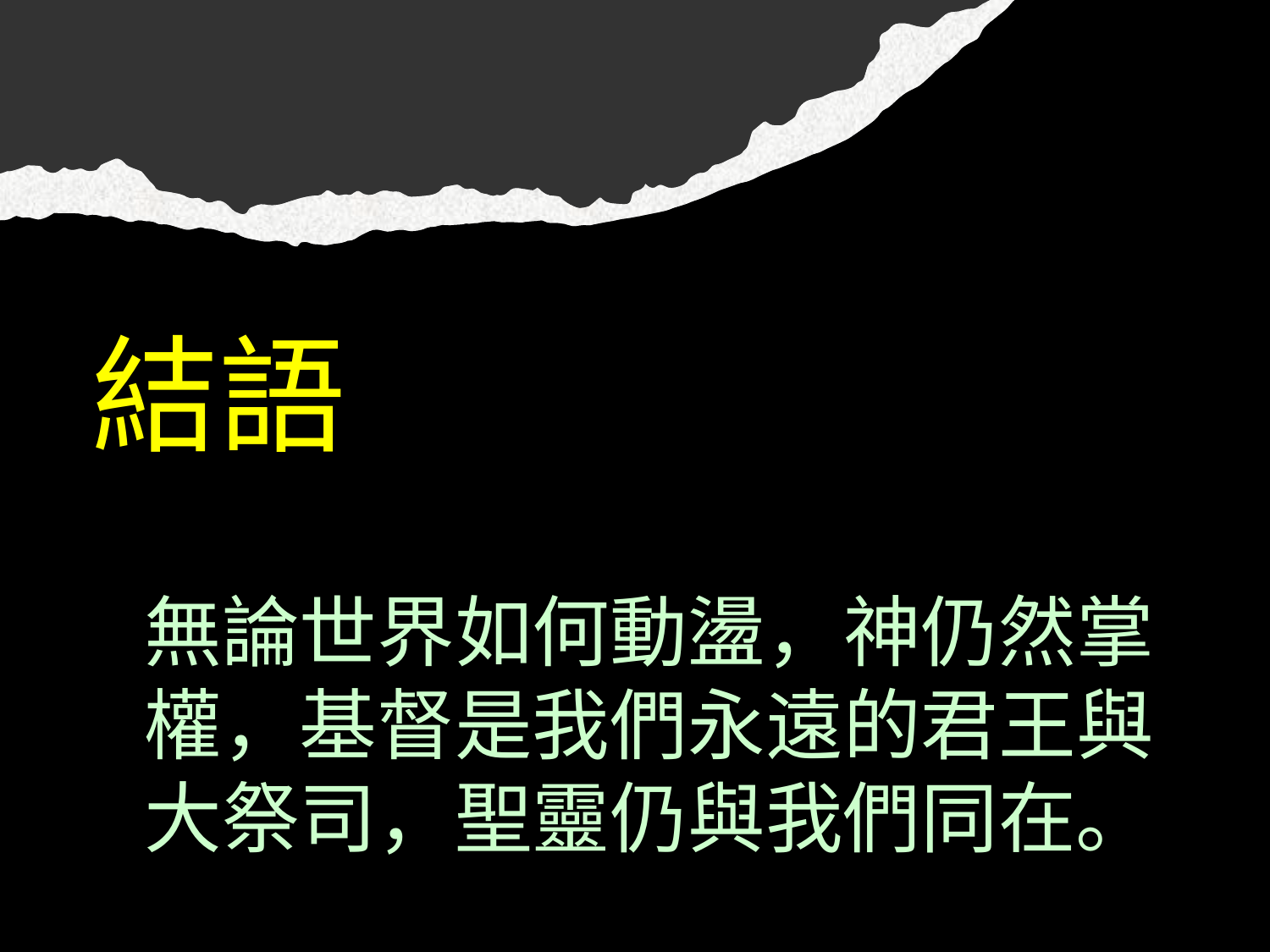

# 結語
無論世界如何動盪，神仍然掌權，基督是我們永遠的君王與大祭司，聖靈仍與我們同在。